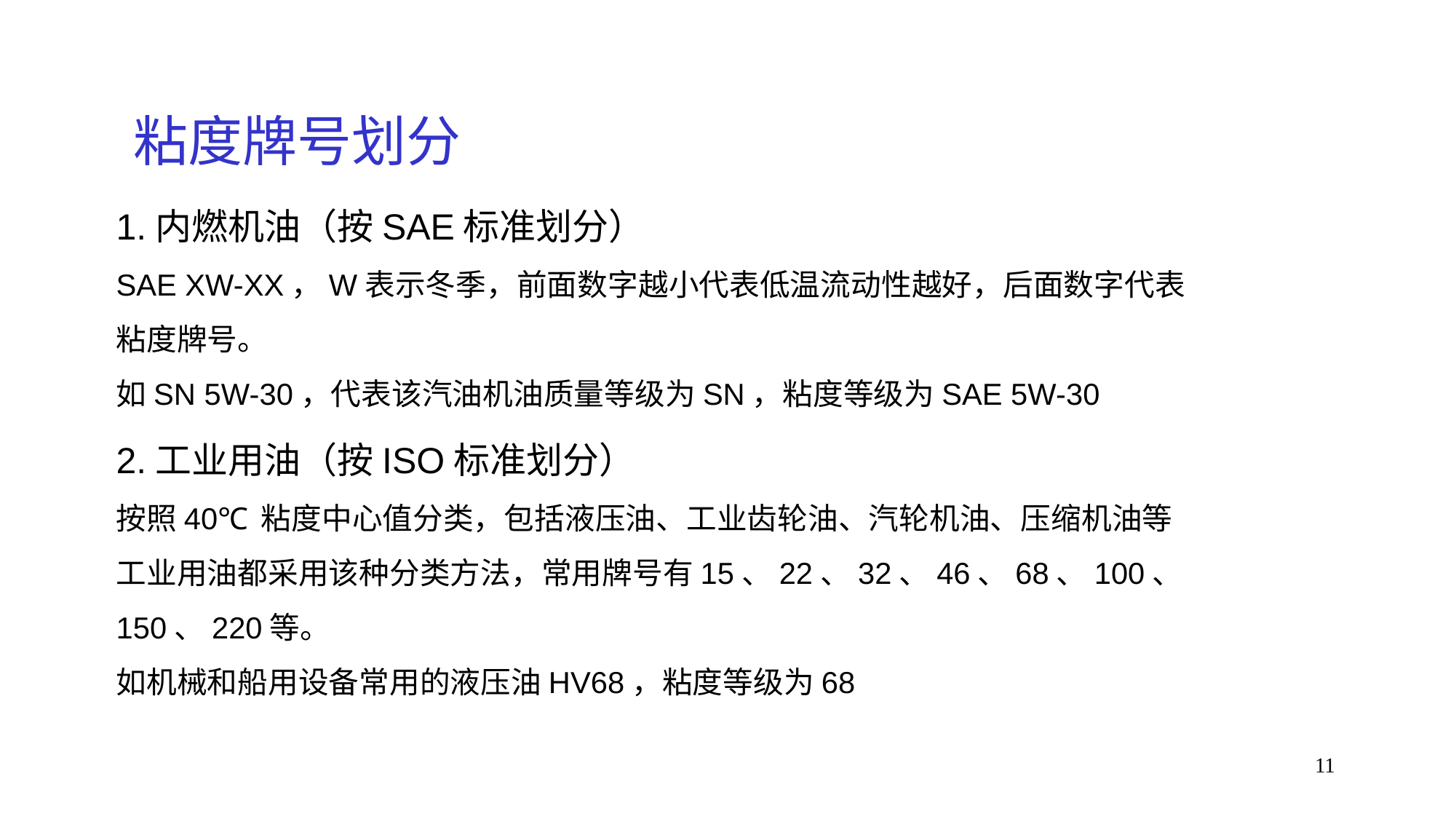

粘度牌号划分
1.内燃机油（按SAE标准划分）
SAE XW-XX，W表示冬季，前面数字越小代表低温流动性越好，后面数字代表粘度牌号。
如SN 5W-30，代表该汽油机油质量等级为SN，粘度等级为SAE 5W-30
2.工业用油（按ISO标准划分）
按照40℃粘度中心值分类，包括液压油、工业齿轮油、汽轮机油、压缩机油等工业用油都采用该种分类方法，常用牌号有15、22、32、46、68、100、150、220等。
如机械和船用设备常用的液压油HV68，粘度等级为68
11